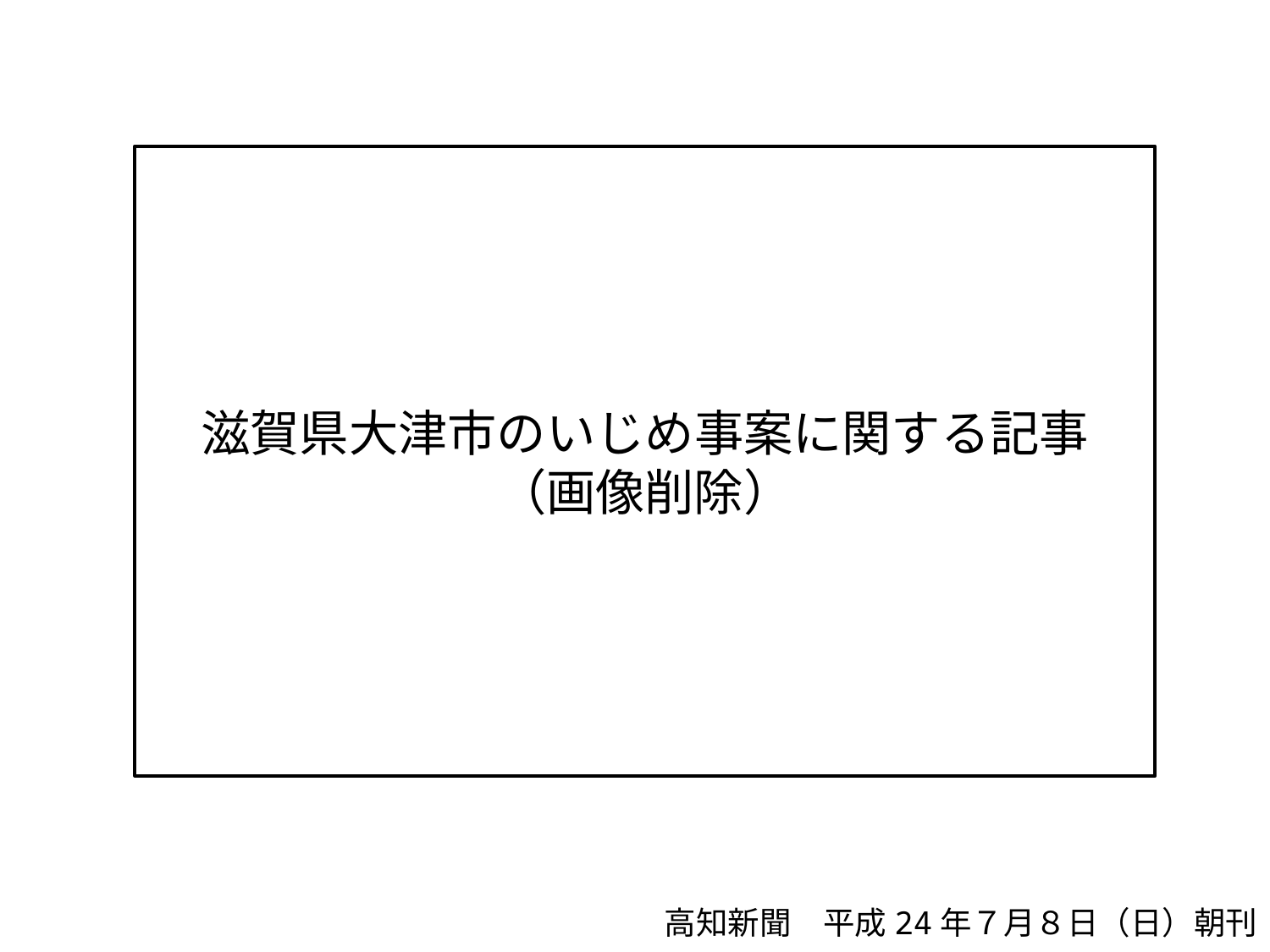

滋賀県大津市のいじめ事案に関する記事
（画像削除）
高知新聞　平成24年７月８日（日）朝刊